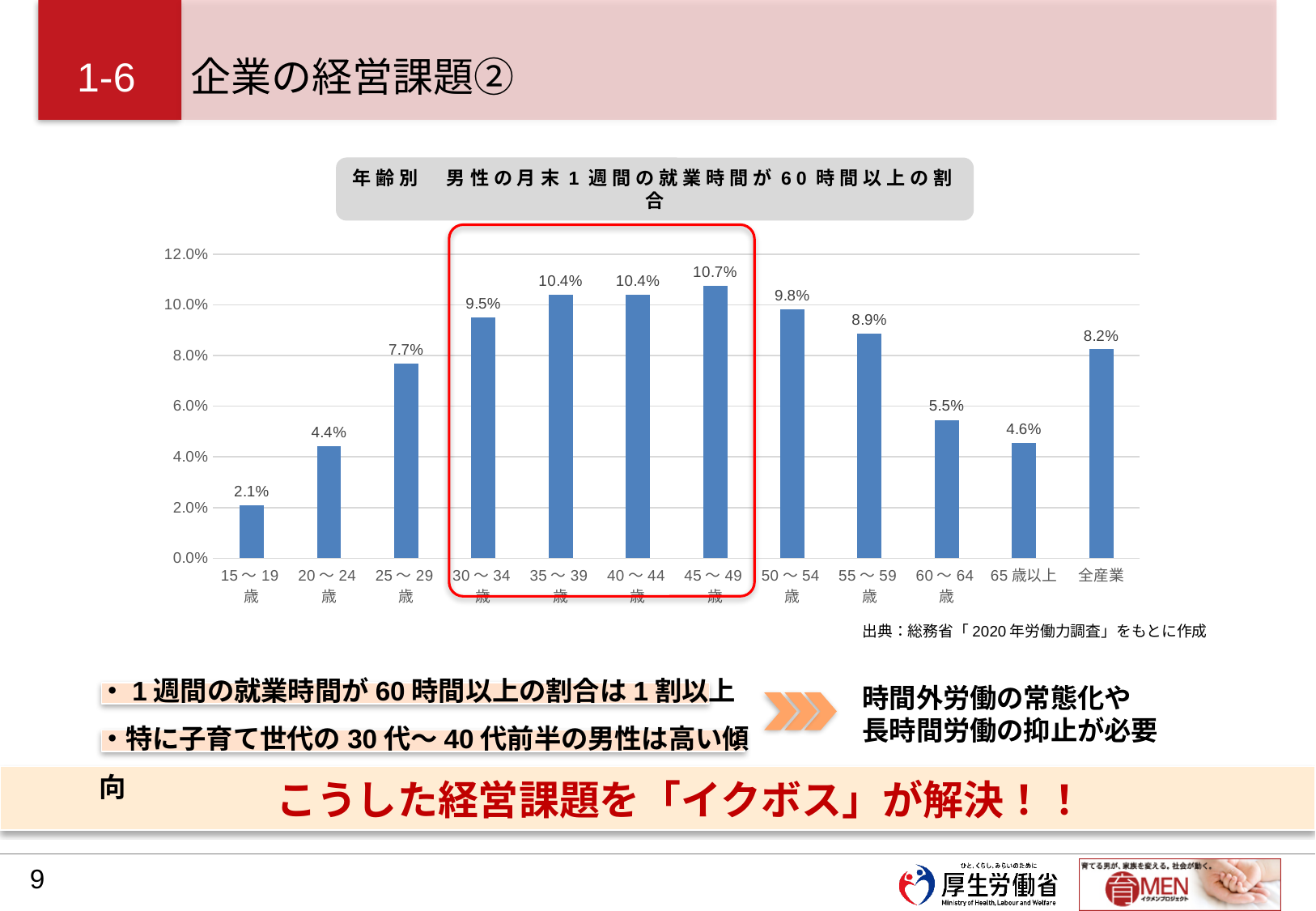

# 1-6    企業の経営課題②
年齢別　男性の月末1週間の就業時間が60時間以上の割合

### Chart

| Category |  |
|---|---|
| 15～19歳 | 0.020833333333333332 |
| 20～24歳 | 0.04424778761061947 |
| 25～29歳 | 0.07692307692307693 |
| 30～34歳 | 0.09508196721311475 |
| 35～39歳 | 0.10404624277456648 |
| 40～44歳 | 0.10406091370558376 |
| 45～49歳 | 0.1074561403508772 |
| 50～54歳 | 0.0982367758186398 |
| 55～59歳 | 0.08857142857142856 |
| 60～64歳 | 0.05460750853242321 |
| 65歳以上 | 0.04554455445544554 |
| 全産業 | 0.08240843507214206 |
出典：総務省「2020年労働力調査」をもとに作成
・1週間の就業時間が60時間以上の割合は1割以上
・特に子育て世代の30代～40代前半の男性は高い傾向
時間外労働の常態化や
長時間労働の抑止が必要

こうした経営課題を「イクボス」が解決！！
9